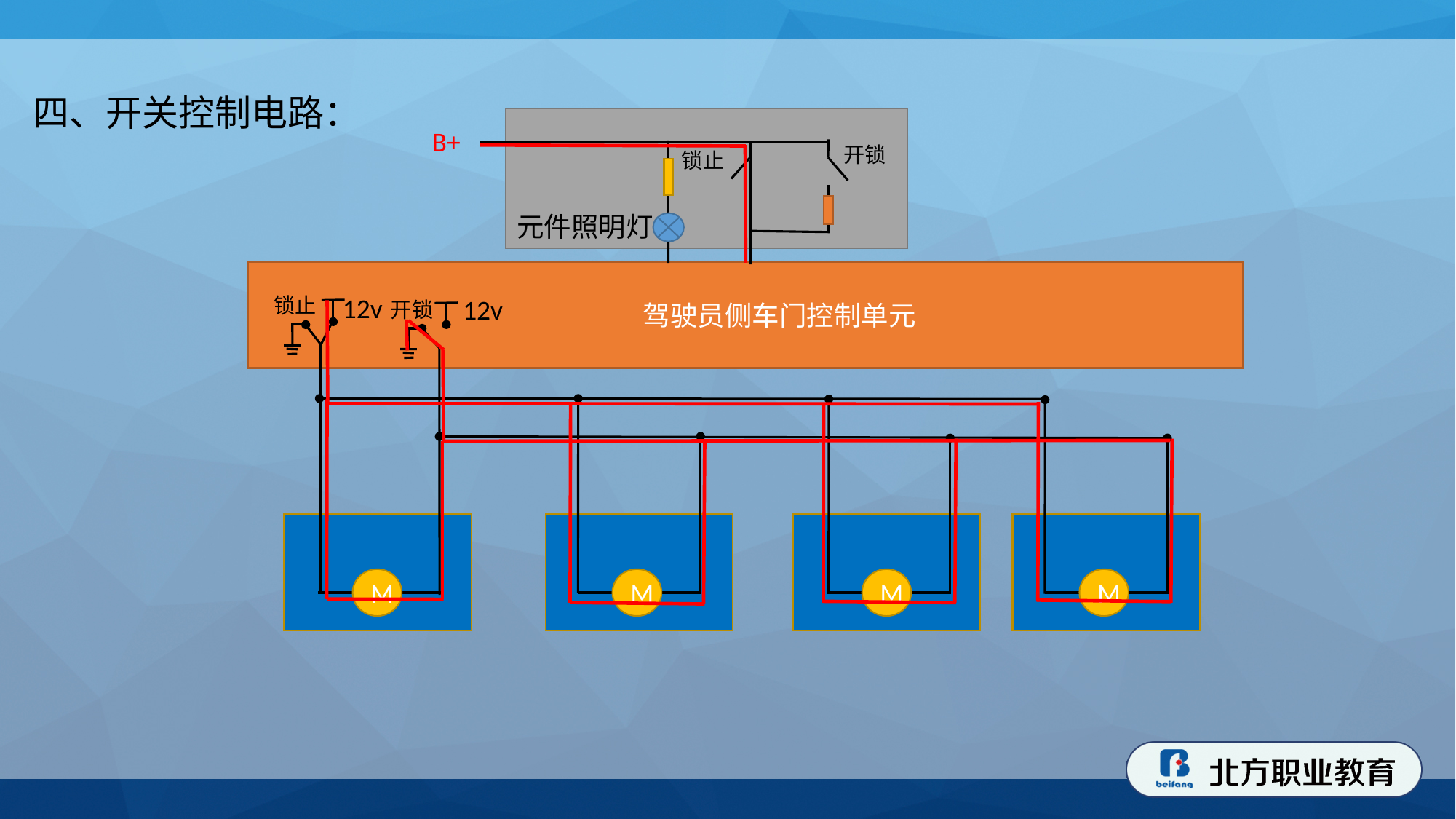

四、开关控制电路：

B+
开锁
锁止

元件照明灯

          驾驶员侧车门控制单元
12v
锁止
12v
开锁

M
M
M
M